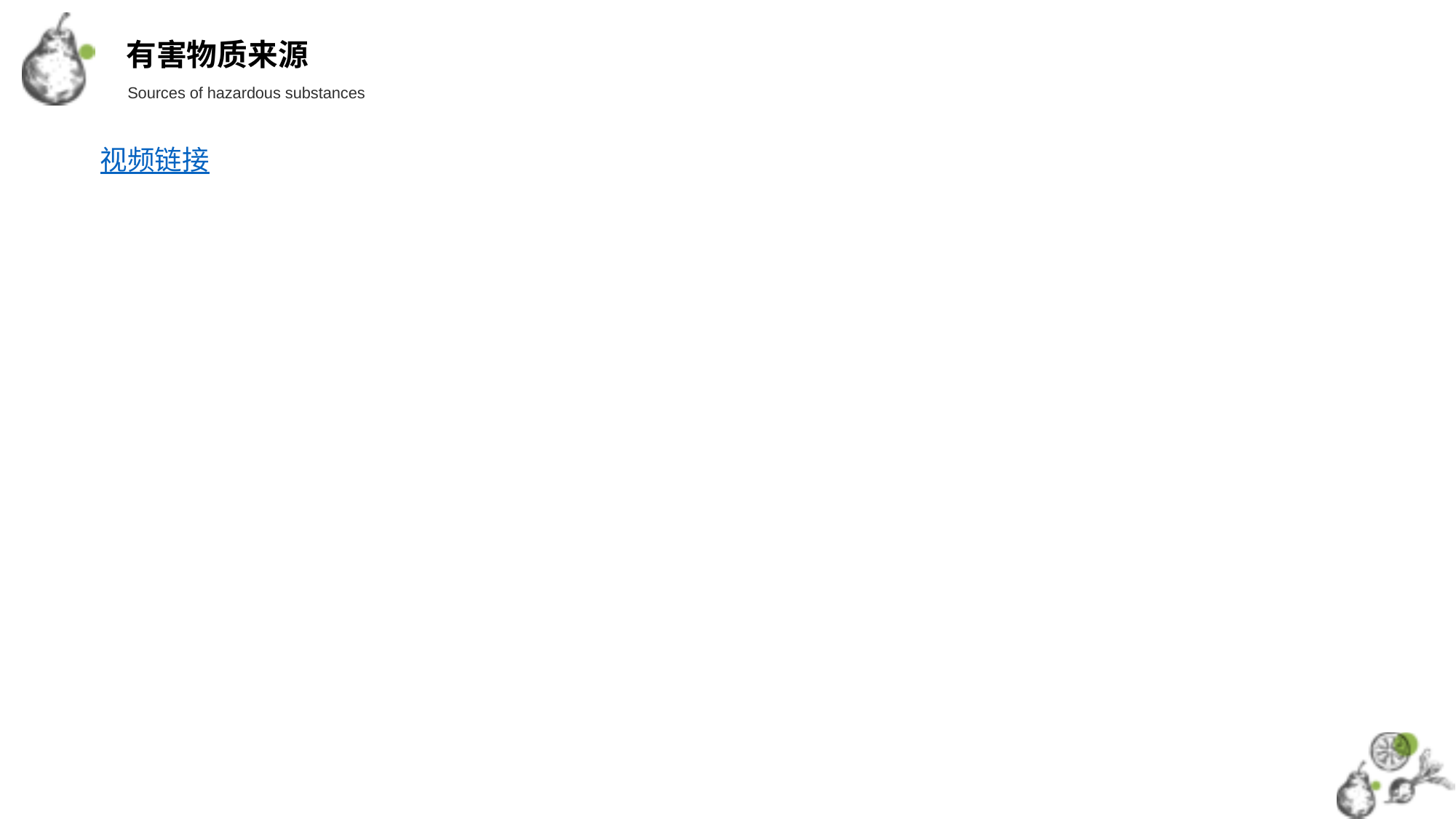

有害物质来源
Sources of hazardous substances
视频链接

视频链接
念